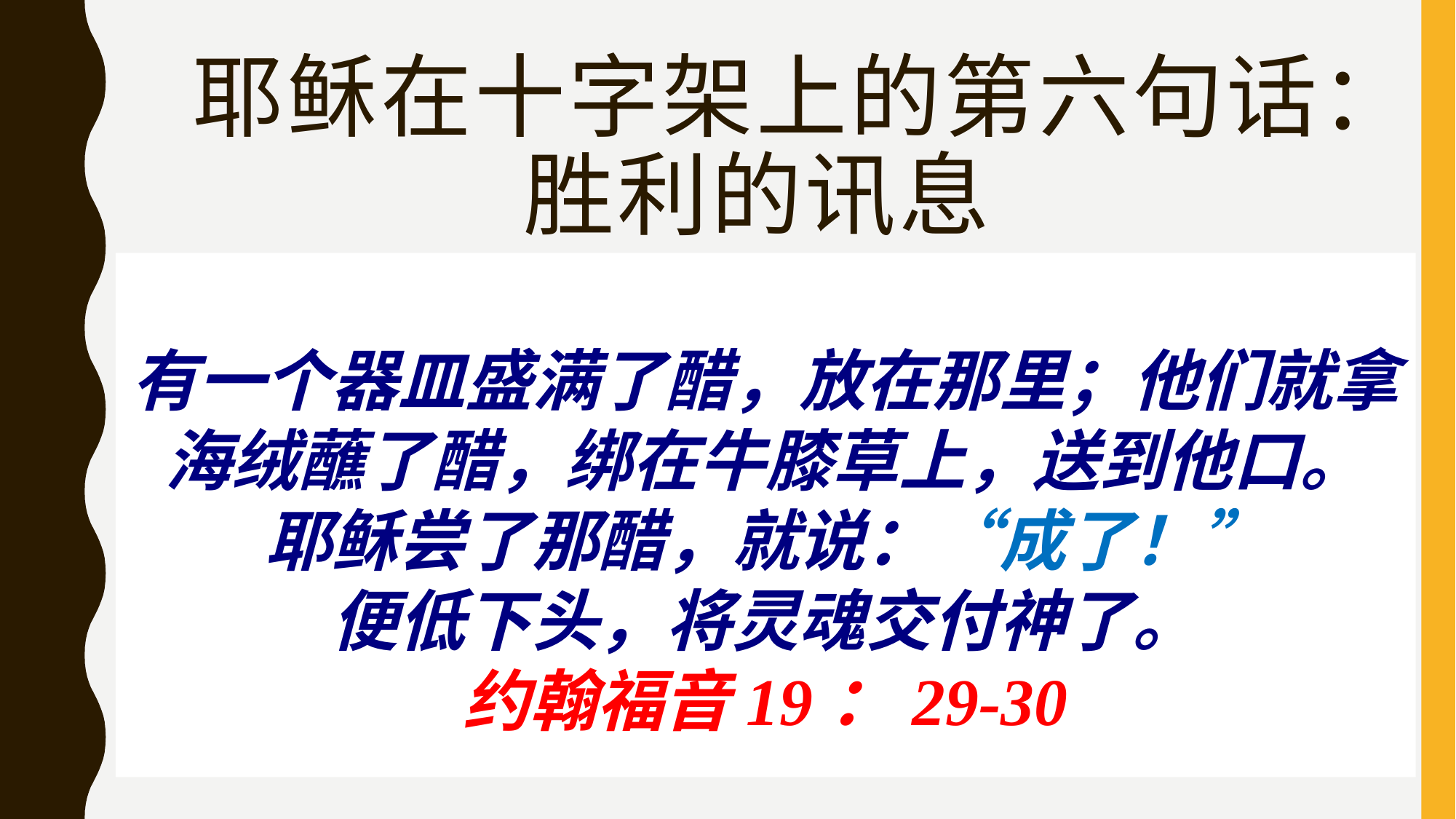

# 耶稣在十字架上的第六句话：胜利的讯息

有一个器皿盛满了醋，放在那里；他们就拿海绒蘸了醋，绑在牛膝草上，送到他口。
耶稣尝了那醋，就说：“成了！”
便低下头，将灵魂交付神了。
约翰福音19：29-30